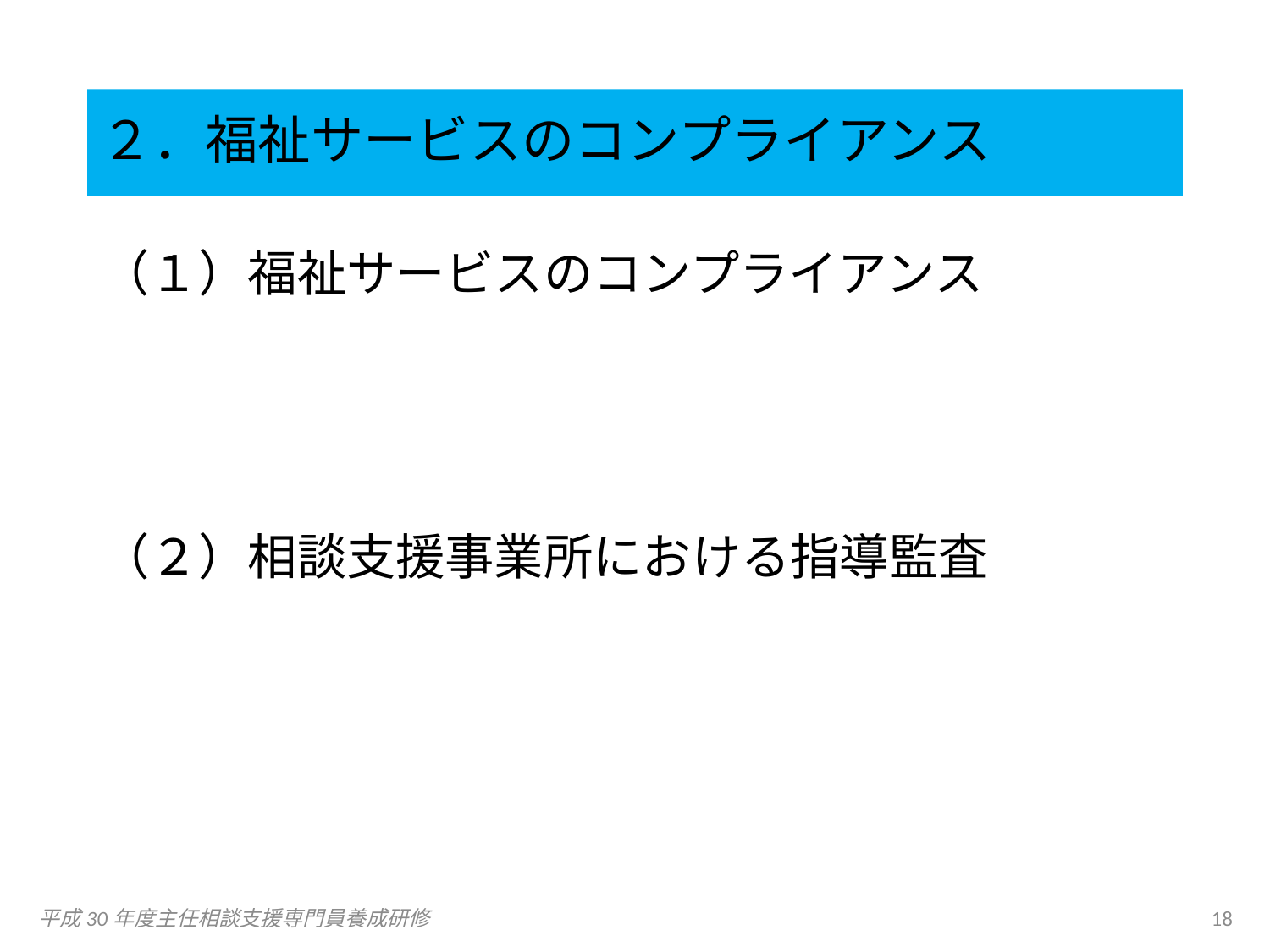

２．福祉サービスのコンプライアンス
（１）福祉サービスのコンプライアンス

（２）相談支援事業所における指導監査

18
平成30年度主任相談支援専門員養成研修